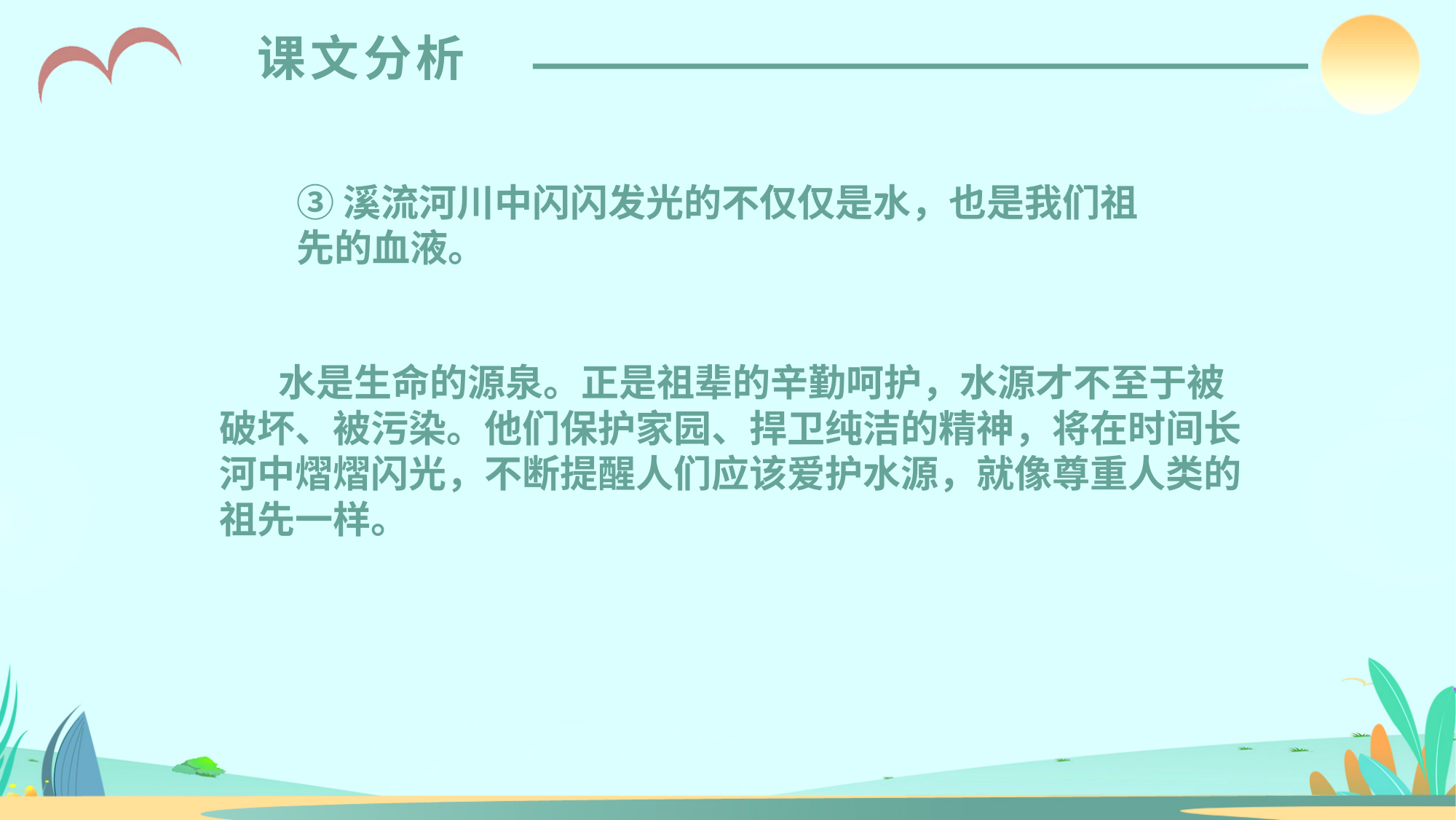

课文分析

③溪流河川中闪闪发光的不仅仅是水，也是我们祖先的血液。
　　　水是生命的源泉。正是祖辈的辛勤呵护，水源才不至于被破坏、被污染。他们保护家园、捍卫纯洁的精神，将在时间长河中熠熠闪光，不断提醒人们应该爱护水源，就像尊重人类的祖先一样。